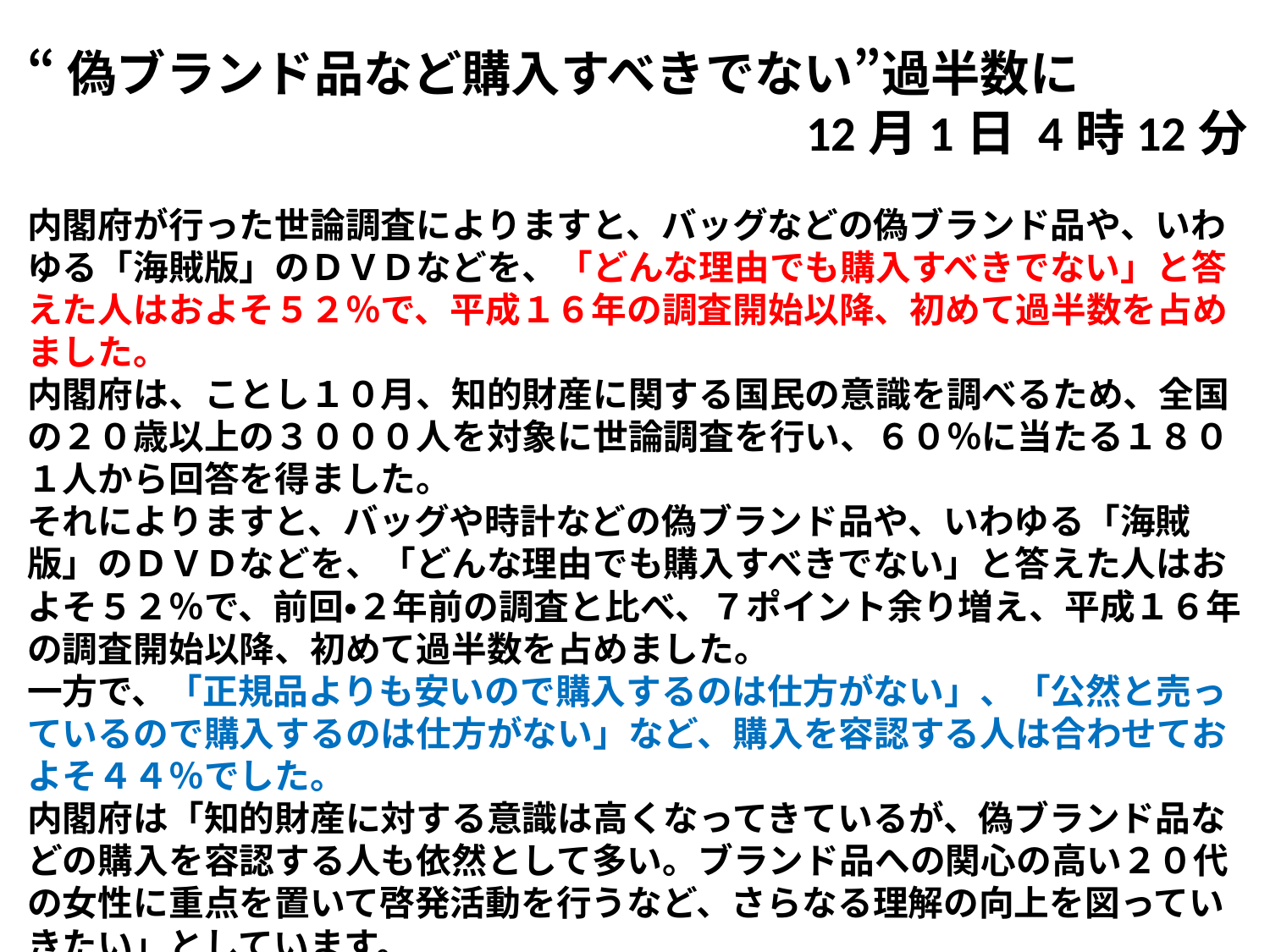

“偽ブランド品など購入すべきでない”過半数に
12月1日 4時12分

内閣府が行った世論調査によりますと、バッグなどの偽ブランド品や、いわゆる「海賊版」のＤＶＤなどを、「どんな理由でも購入すべきでない」と答えた人はおよそ５２％で、平成１６年の調査開始以降、初めて過半数を占めました。
内閣府は、ことし１０月、知的財産に関する国民の意識を調べるため、全国の２０歳以上の３０００人を対象に世論調査を行い、６０％に当たる１８０１人から回答を得ました。
それによりますと、バッグや時計などの偽ブランド品や、いわゆる「海賊版」のＤＶＤなどを、「どんな理由でも購入すべきでない」と答えた人はおよそ５２％で、前回・２年前の調査と比べ、７ポイント余り増え、平成１６年の調査開始以降、初めて過半数を占めました。
一方で、「正規品よりも安いので購入するのは仕方がない」、「公然と売っているので購入するのは仕方がない」など、購入を容認する人は合わせておよそ４４％でした。
内閣府は「知的財産に対する意識は高くなってきているが、偽ブランド品などの購入を容認する人も依然として多い。ブランド品への関心の高い２０代の女性に重点を置いて啓発活動を行うなど、さらなる理解の向上を図っていきたい」としています。